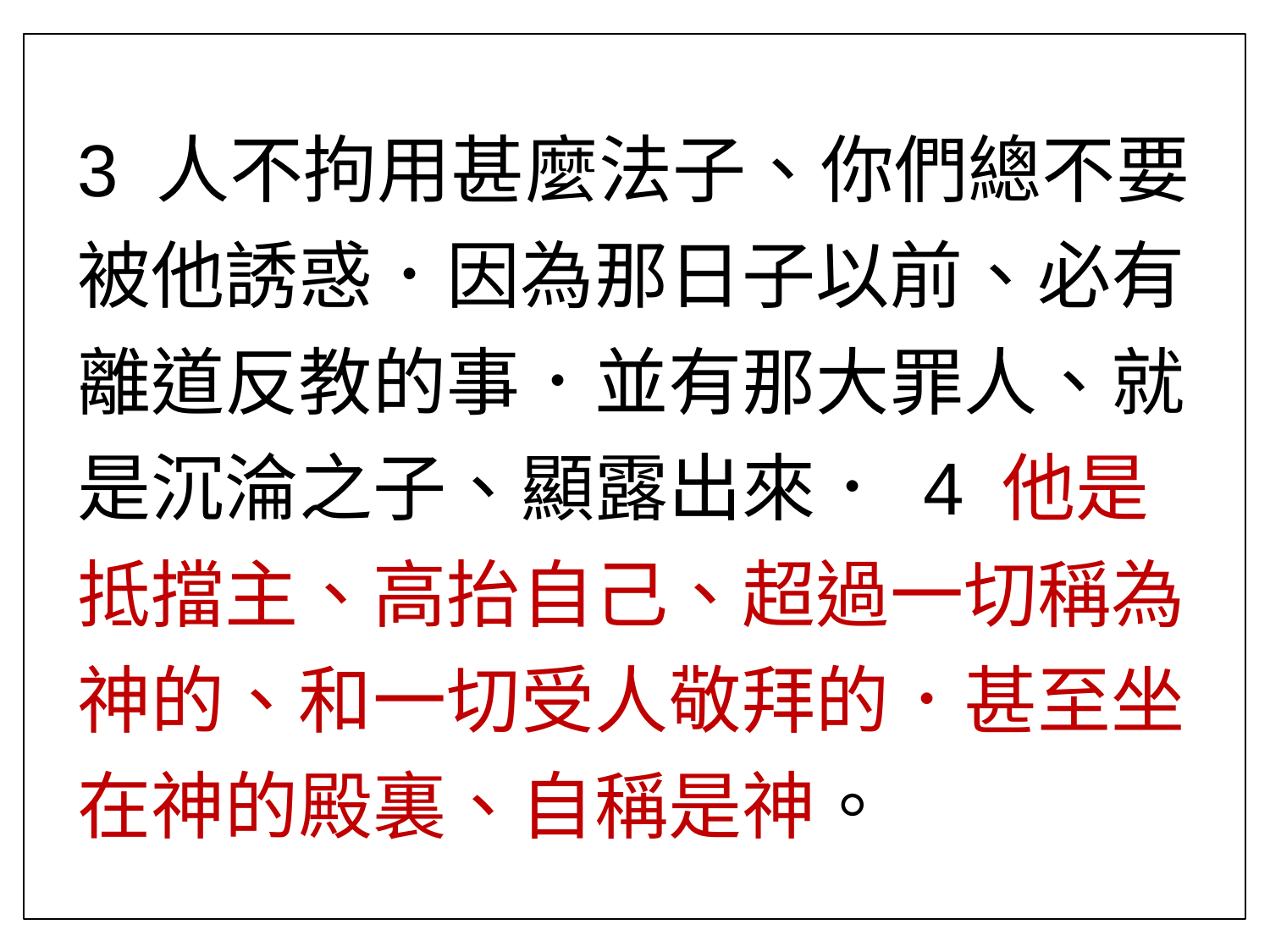

3 人不拘用甚麼法子、你們總不要被他誘惑．因為那日子以前、必有離道反教的事．並有那大罪人、就是沉淪之子、顯露出來． 4 他是抵擋主、高抬自己、超過一切稱為神的、和一切受人敬拜的．甚至坐在神的殿裏、自稱是神。